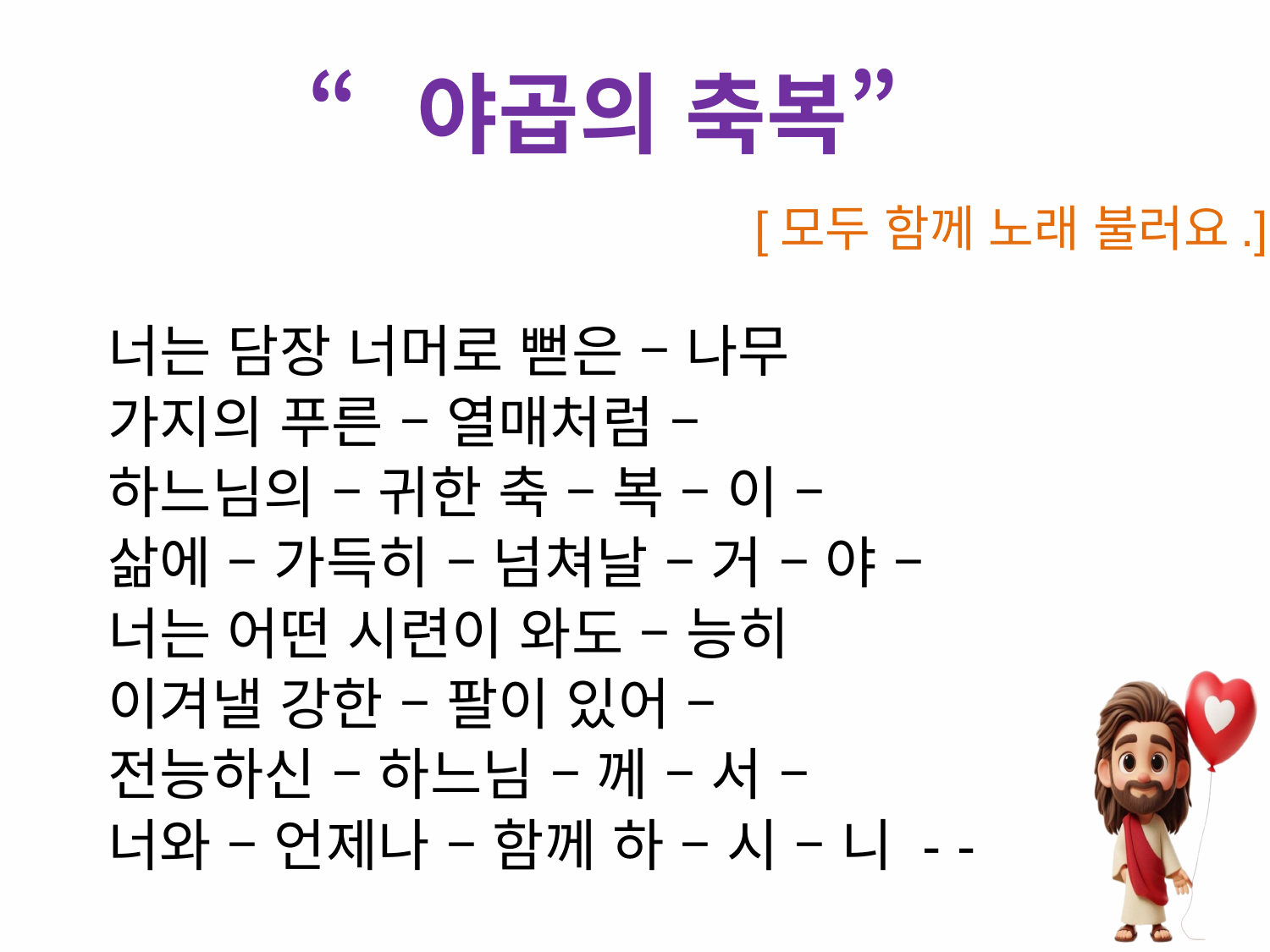

“야곱의 축복”

[모두 함께 노래 불러요.]
너는 담장 너머로 뻗은 – 나무
가지의 푸른 – 열매처럼 –
하느님의 – 귀한 축 – 복 – 이 –
삶에 – 가득히 – 넘쳐날 – 거 – 야 –
너는 어떤 시련이 와도 – 능히
이겨낼 강한 – 팔이 있어 –
전능하신 – 하느님 – 께 – 서 –
너와 – 언제나 – 함께 하 – 시 – 니 - -